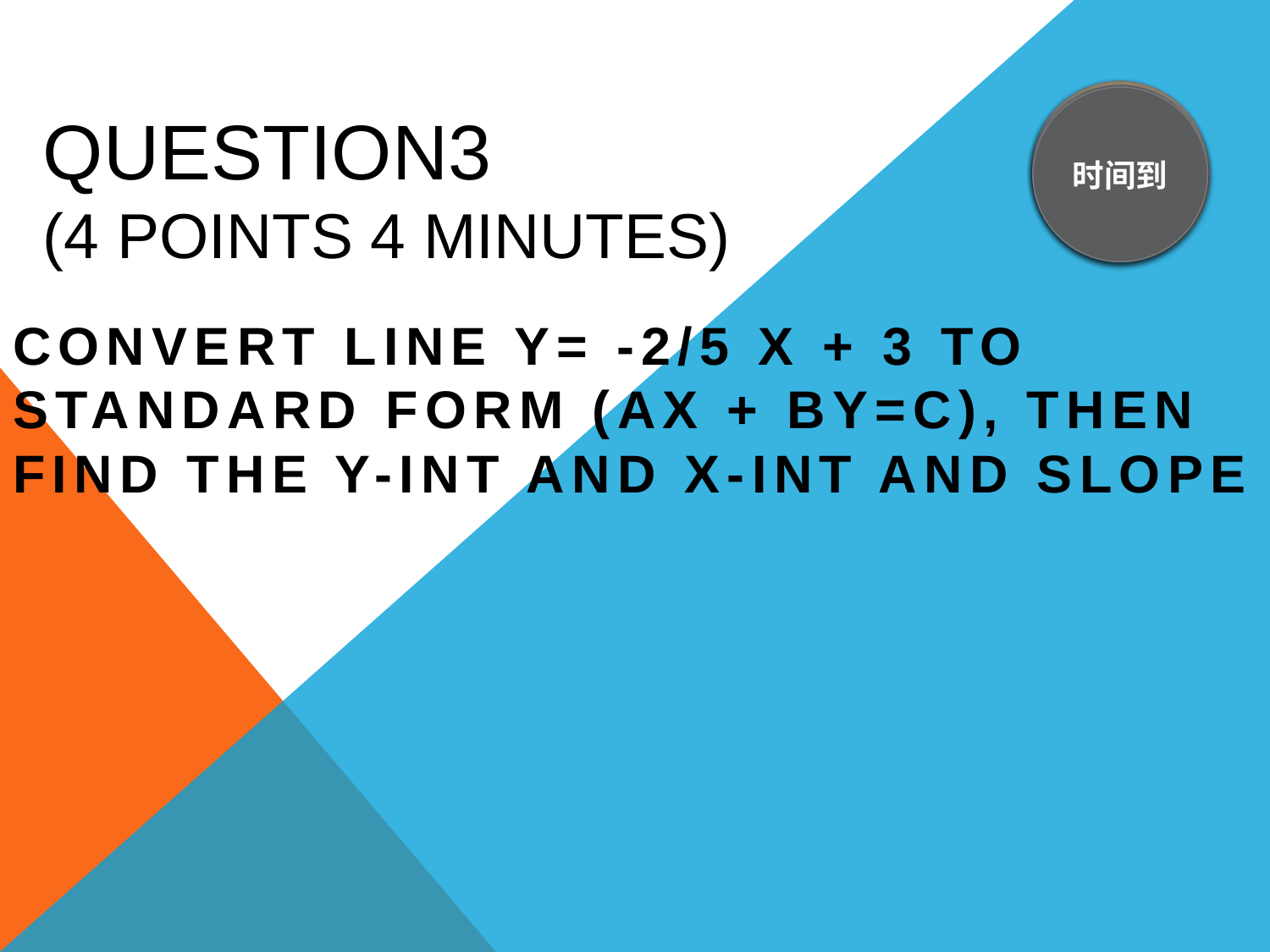

# Question3 (4 points 4 minutes)
4 min
2 min
1 min
10 s
5 s
时间到
3 min
Convert Line y= -2/5 x + 3 to Standard form (ax + by=c), then find the y-int and x-int and slope